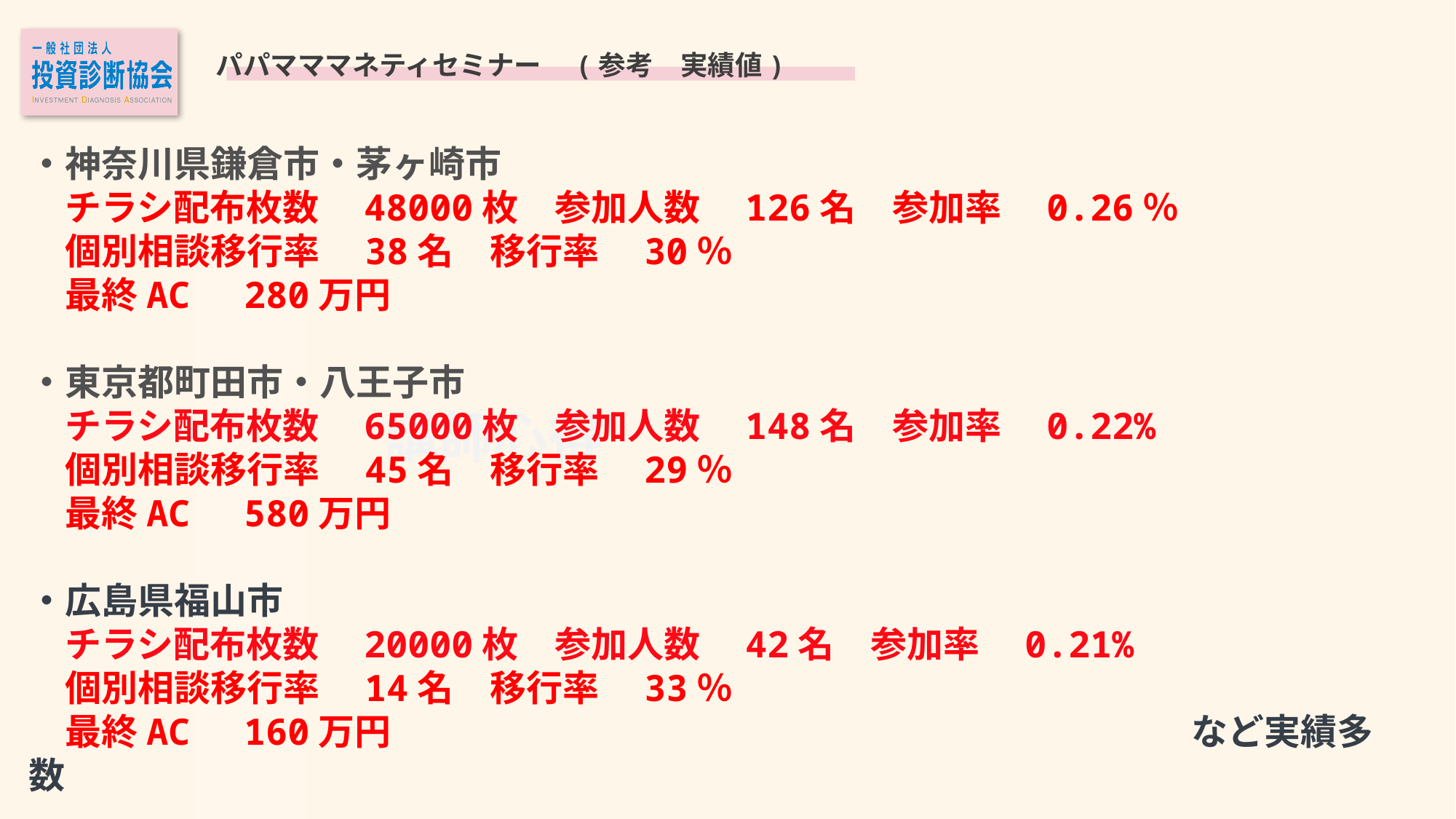

パパマママネティセミナー　(参考　実績値)

・神奈川県鎌倉市・茅ヶ崎市
　チラシ配布枚数　48000枚　参加人数　126名　参加率　0.26％
　個別相談移行率　38名　移行率　30％
　最終AC　280万円

・東京都町田市・八王子市
　チラシ配布枚数　65000枚　参加人数　148名　参加率　0.22%
　個別相談移行率　45名　移行率　29％
　最終AC　580万円

・広島県福山市
　チラシ配布枚数　20000枚　参加人数　42名　参加率　0.21%
　個別相談移行率　14名　移行率　33％
　最終AC　160万円　　　　　　　　　　　　　　　　　　　　　　など実績多数

講師心得